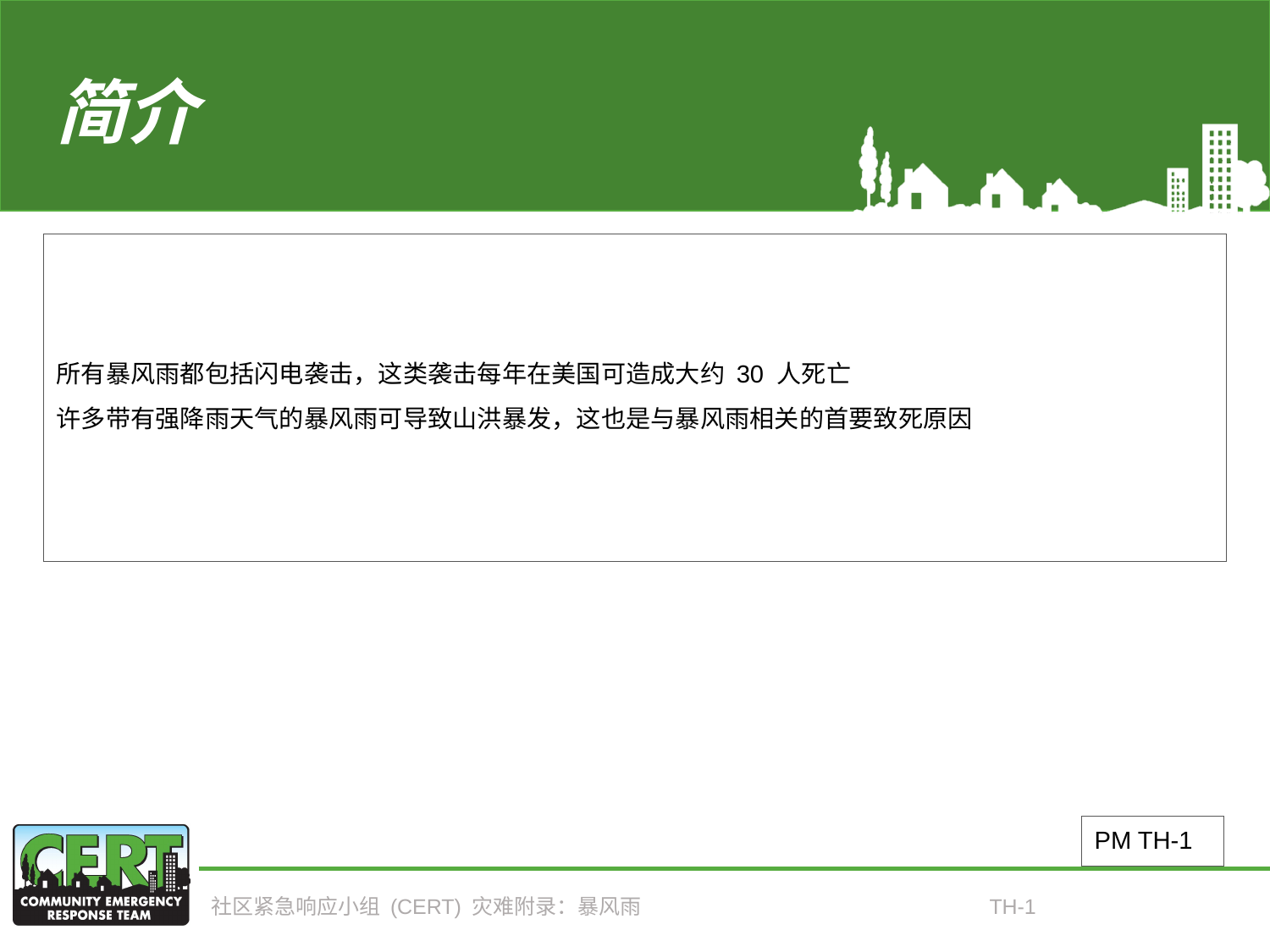

# 简介
所有暴风雨都包括闪电袭击，这类袭击每年在美国可造成大约 30 人死亡
许多带有强降雨天气的暴风雨可导致山洪暴发，这也是与暴风雨相关的首要致死原因
PM TH-1
社区紧急响应小组 (CERT) 灾难附录：暴风雨
TH-1